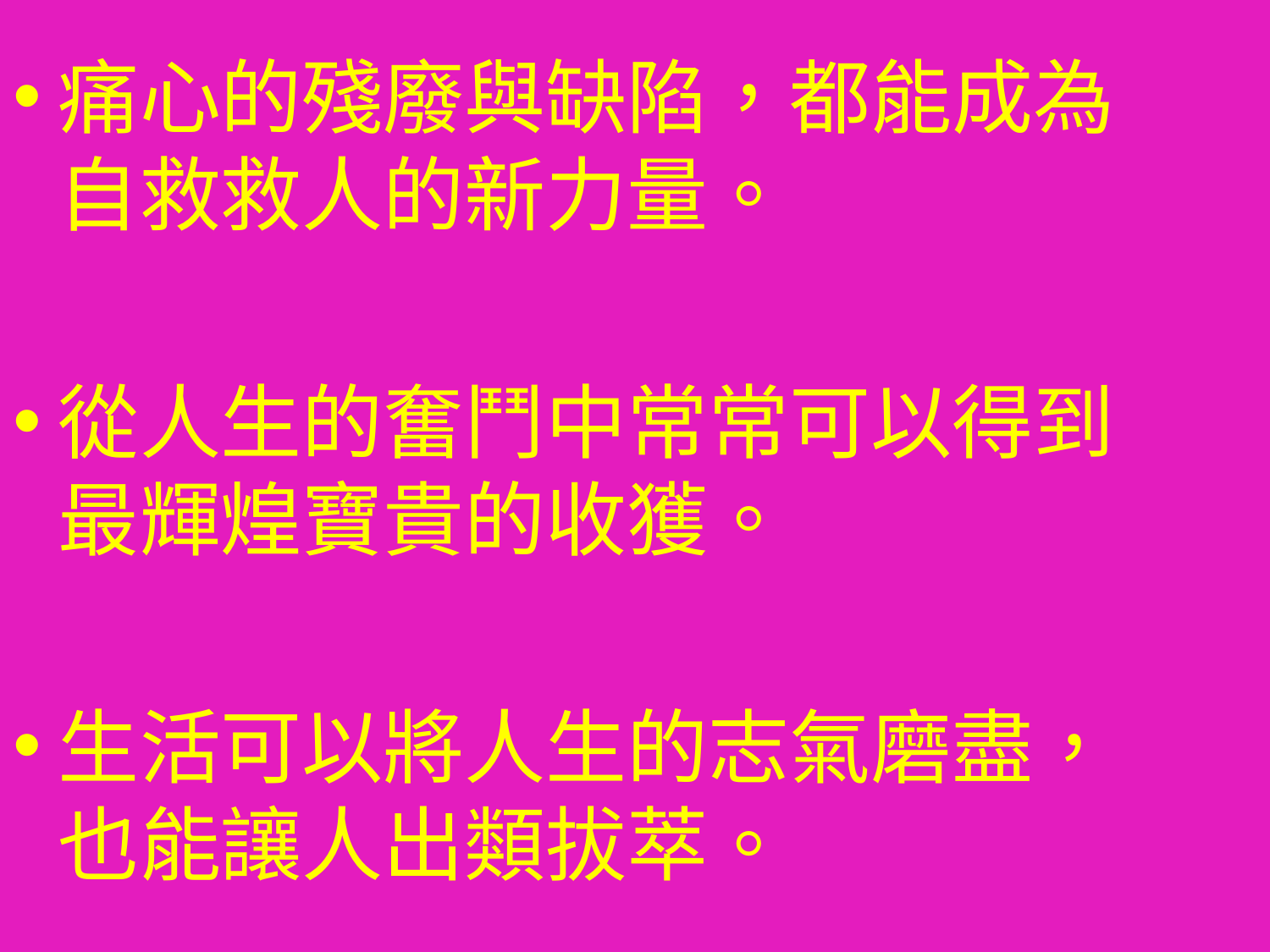

痛心的殘廢與缺陷，都能成為自救救人的新力量。

從人生的奮鬥中常常可以得到最輝煌寶貴的收獲。

生活可以將人生的志氣磨盡，也能讓人出類拔萃。